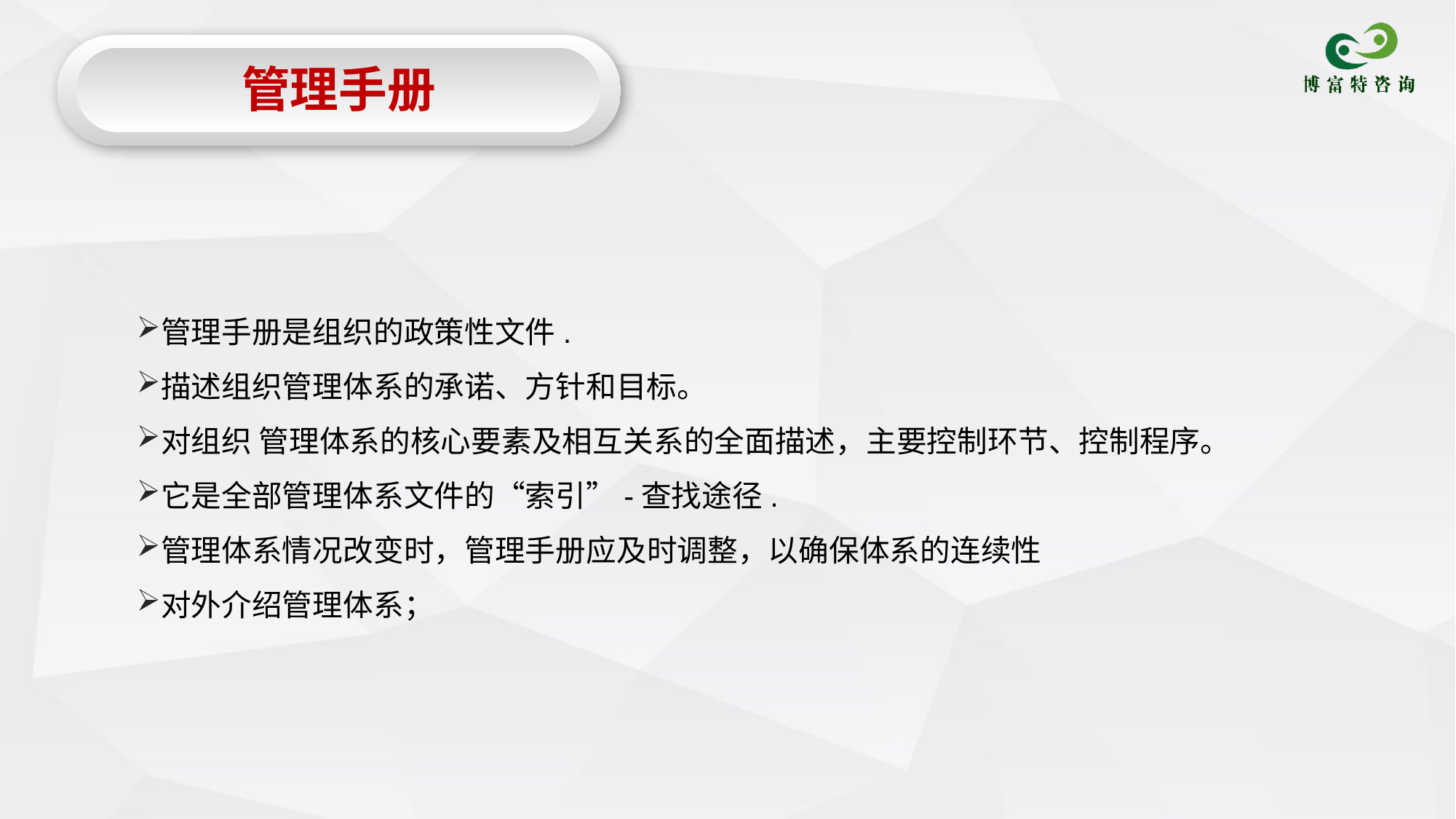

管理手册
管理手册是组织的政策性文件.
描述组织管理体系的承诺、方针和目标。
对组织 管理体系的核心要素及相互关系的全面描述，主要控制环节、控制程序。
它是全部管理体系文件的“索引”-查找途径.
管理体系情况改变时，管理手册应及时调整，以确保体系的连续性
对外介绍管理体系；